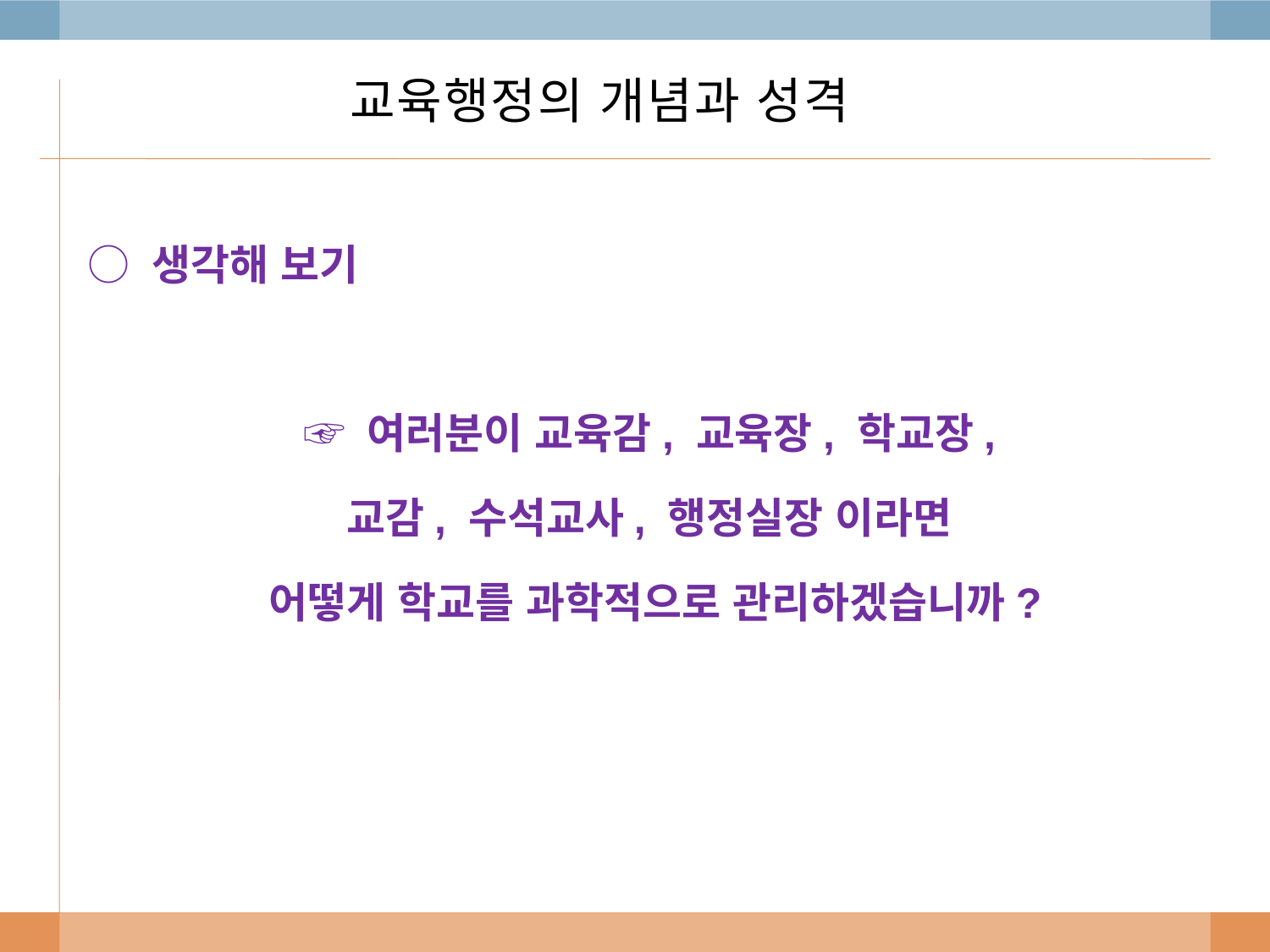

# 교육행정의 개념과 성격
○ 생각해 보기

☞ 여러분이 교육감, 교육장, 학교장,
교감, 수석교사, 행정실장 이라면
어떻게 학교를 과학적으로 관리하겠습니까?